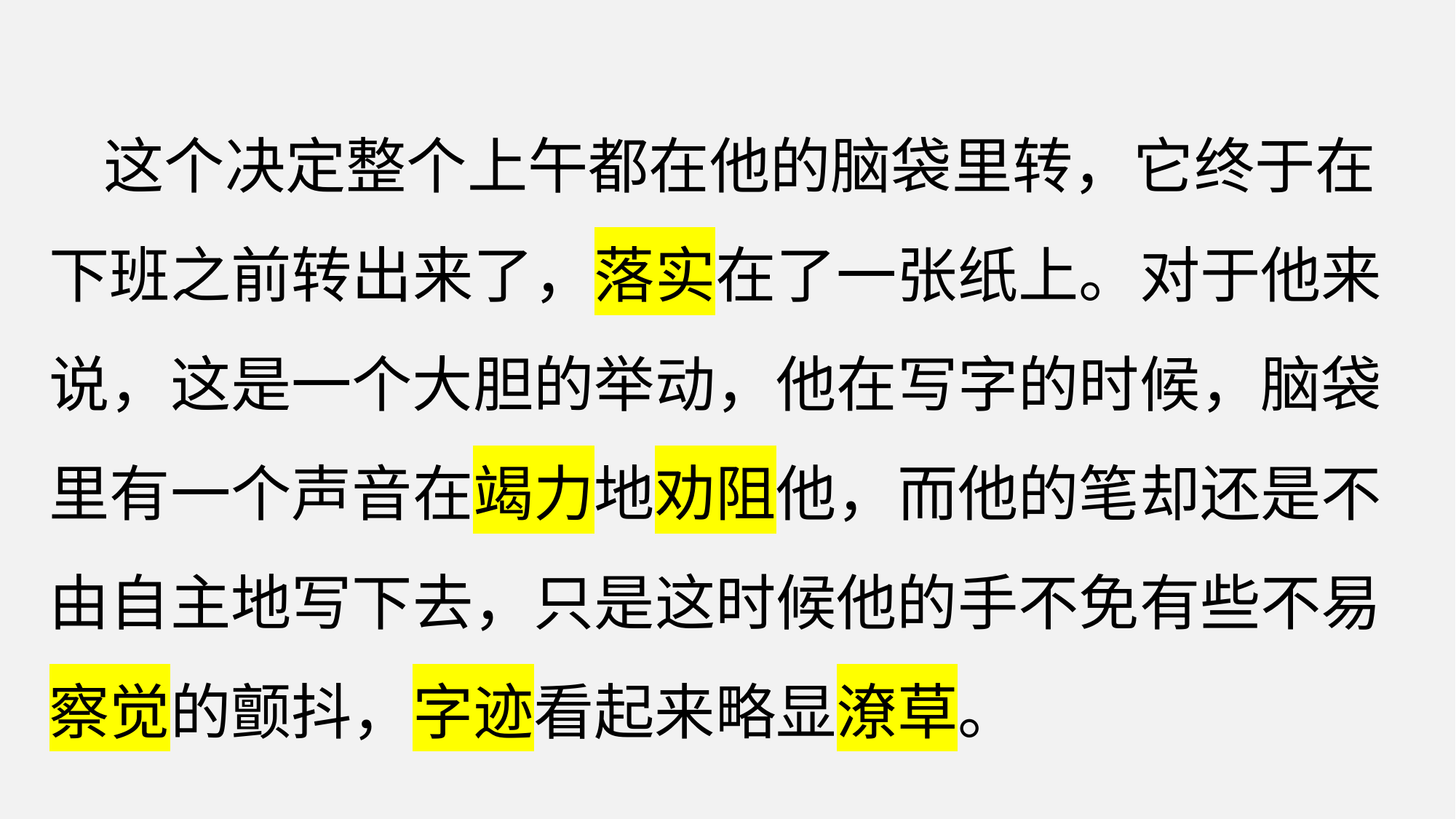

这个决定整个上午都在他的脑袋里转，它终于在下班之前转出来了，落实在了一张纸上。对于他来说，这是一个大胆的举动，他在写字的时候，脑袋里有一个声音在竭力地劝阻他，而他的笔却还是不由自主地写下去，只是这时候他的手不免有些不易察觉的颤抖，字迹看起来略显潦草。